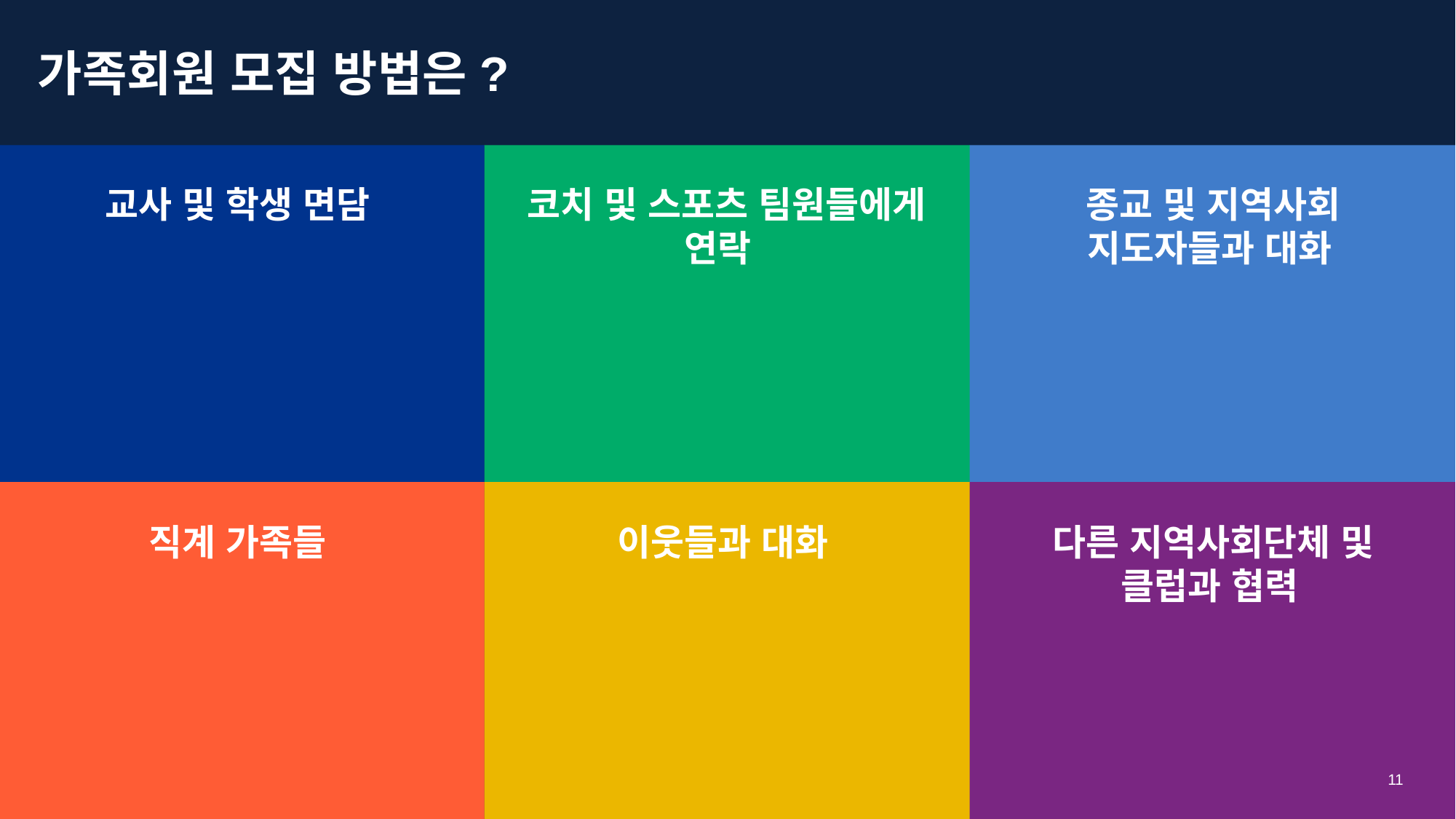

가족회원 모집 방법은?

교사 및 학생 면담
코치 및 스포츠 팀원들에게 연락
종교 및 지역사회 지도자들과 대화
직계 가족들
이웃들과 대화
다른 지역사회단체 및 클럽과 협력
11